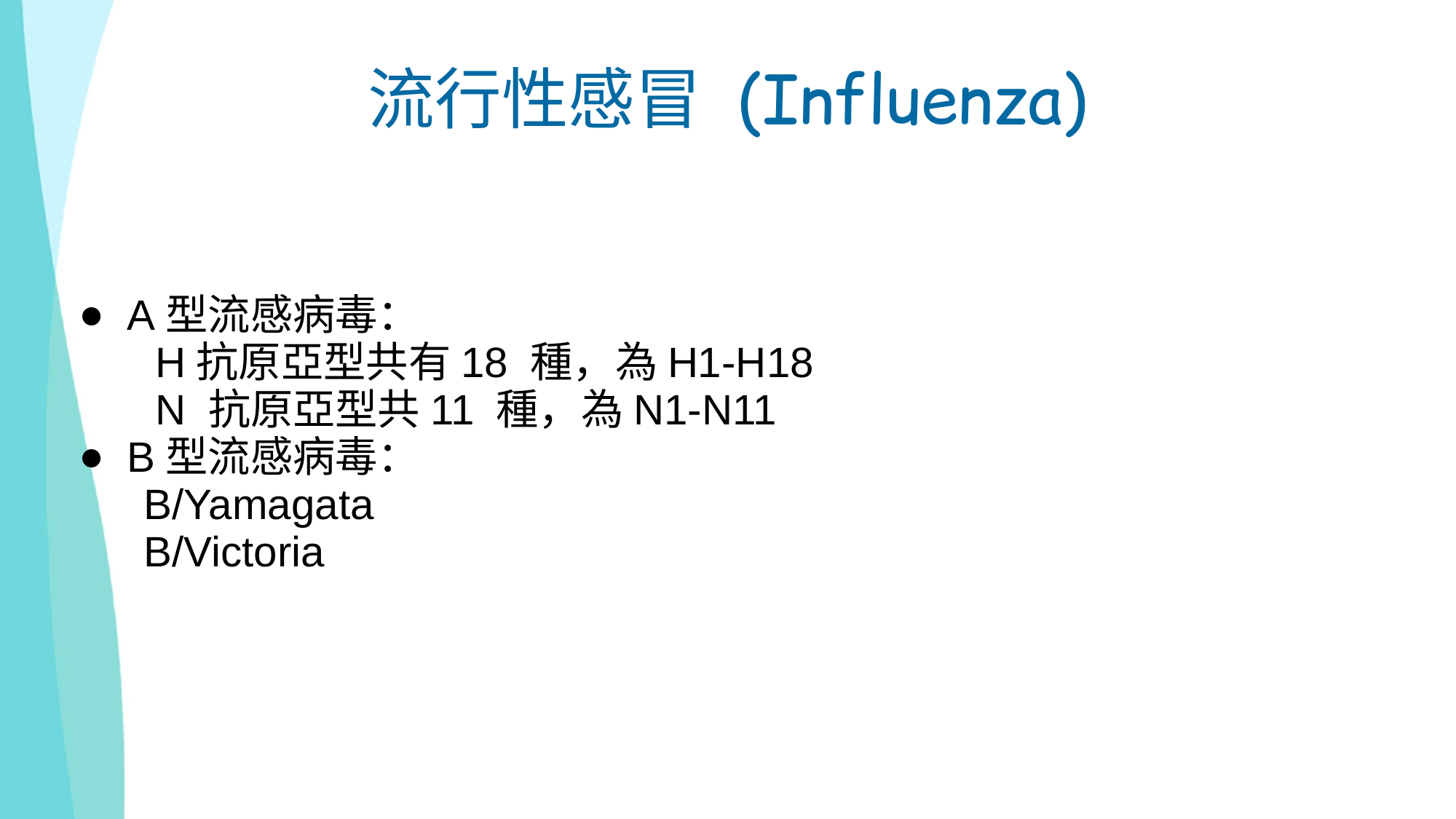

流行性感冒 (Influenza)
A型流感病毒：
       H抗原亞型共有18 種，為H1-H18
       N 抗原亞型共11 種，為N1-N11
B型流感病毒：
      B/Yamagata
      B/Victoria